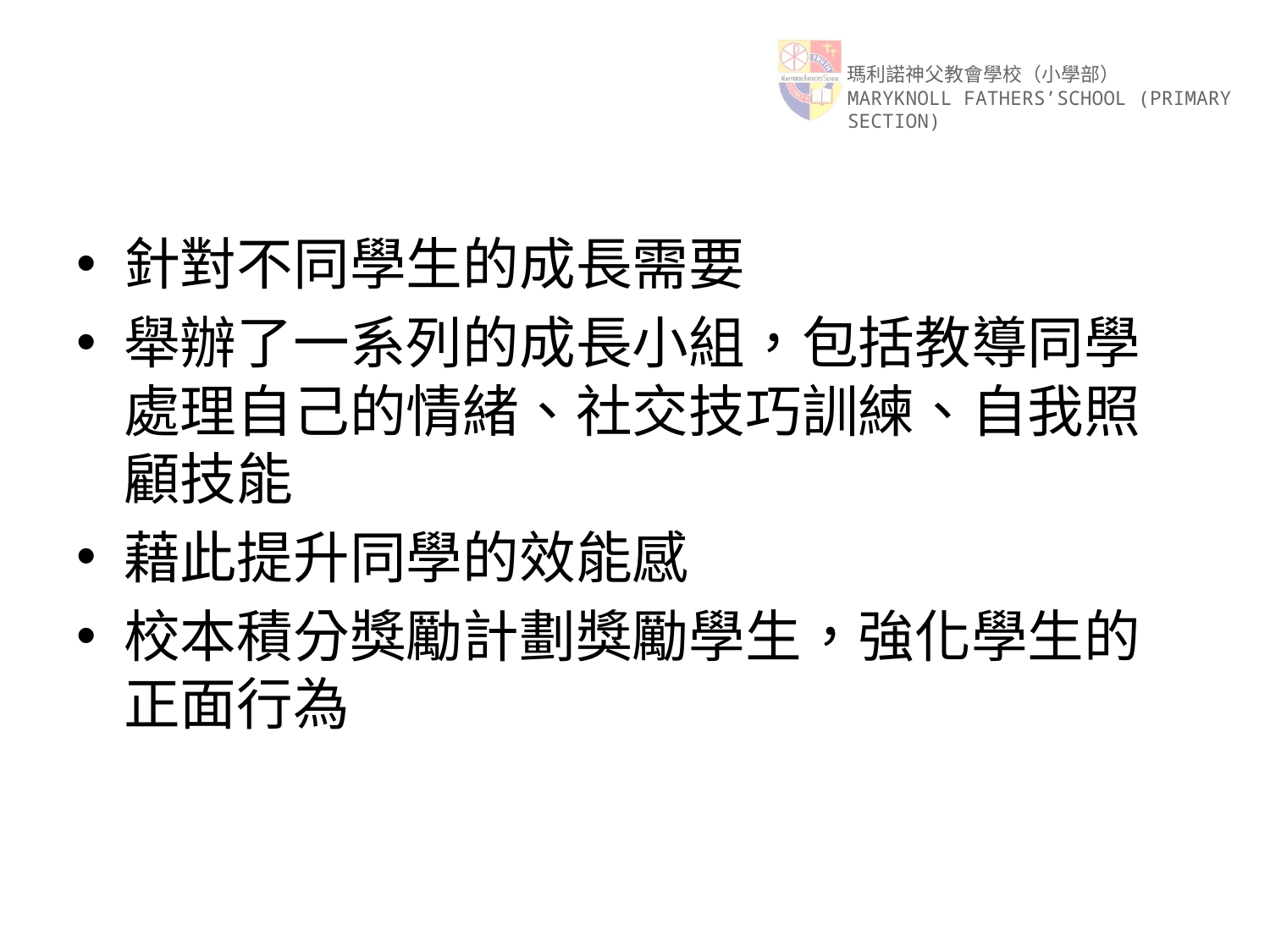

針對不同學生的成長需要
舉辦了一系列的成長小組，包括教導同學處理自己的情緒、社交技巧訓練、自我照顧技能
藉此提升同學的效能感
校本積分獎勵計劃獎勵學生，強化學生的正面行為